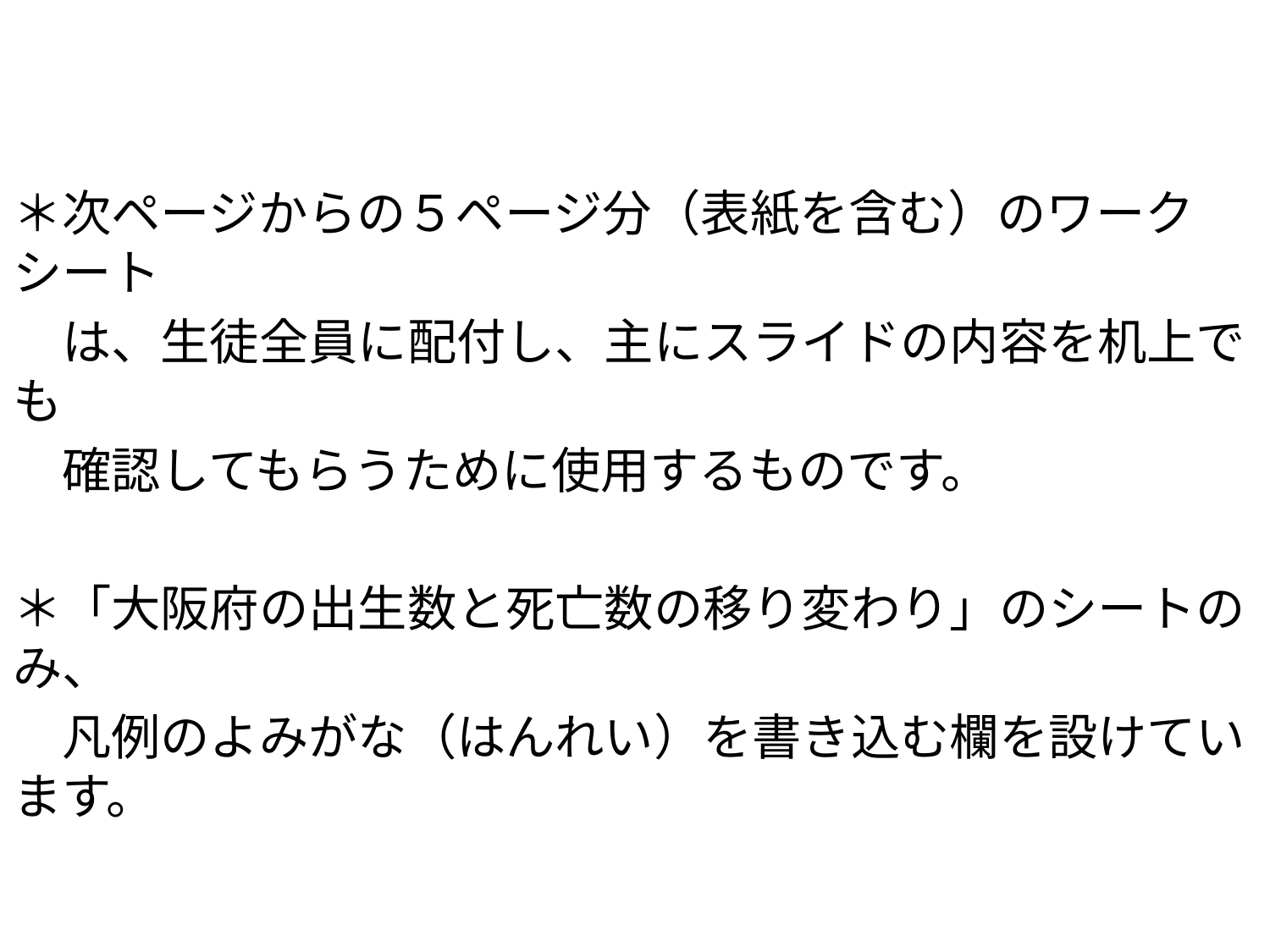

＊次ページからの５ページ分（表紙を含む）のワークシート
　は、生徒全員に配付し、主にスライドの内容を机上でも
　確認してもらうために使用するものです。

＊「大阪府の出生数と死亡数の移り変わり」のシートのみ、
　凡例のよみがな（はんれい）を書き込む欄を設けています。